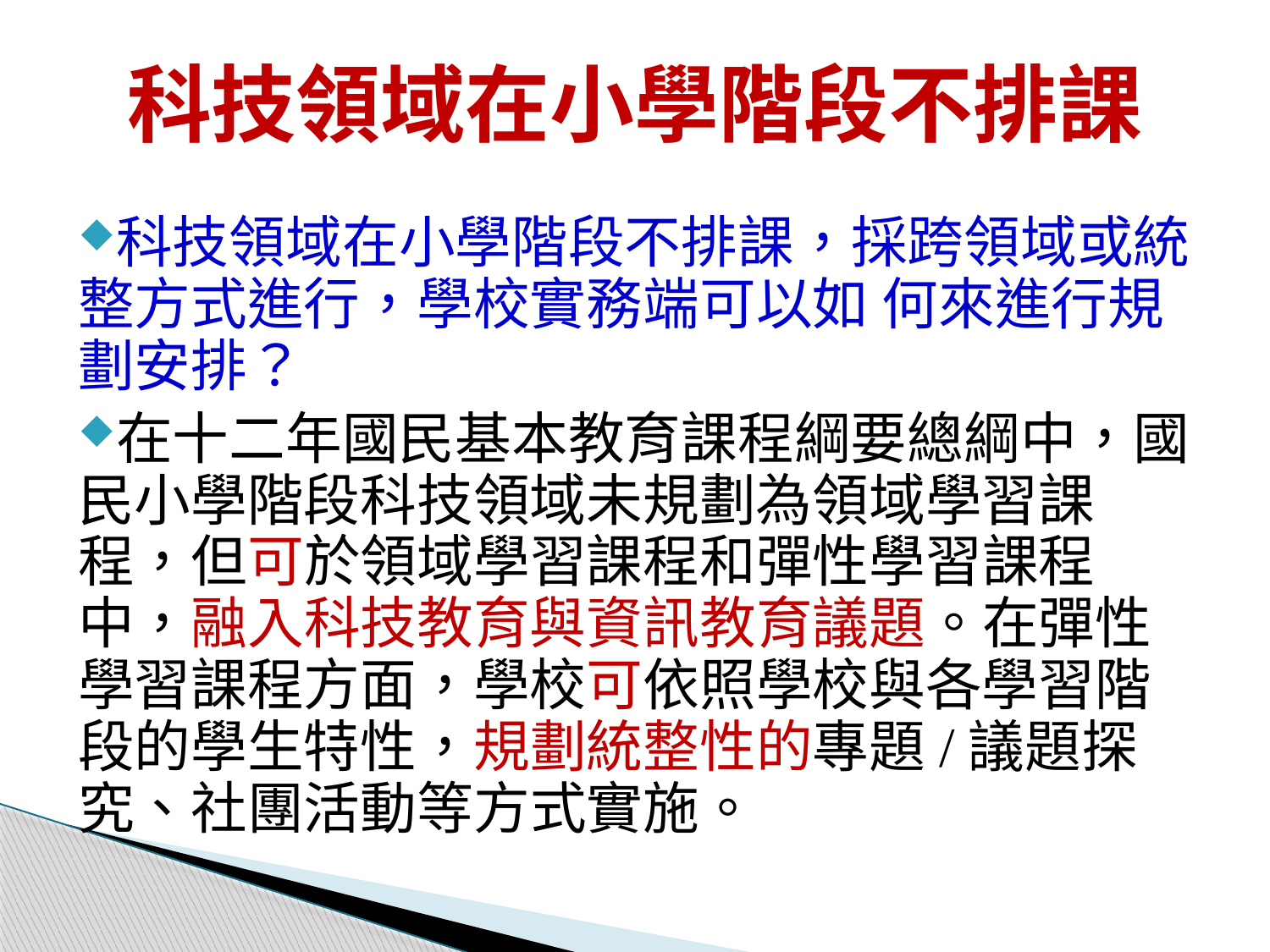

# 科技領域在小學階段不排課
科技領域在小學階段不排課，採跨領域或統整方式進行，學校實務端可以如 何來進行規劃安排？
在十二年國民基本教育課程綱要總綱中，國民小學階段科技領域未規劃為領域學習課程，但可於領域學習課程和彈性學習課程中，融入科技教育與資訊教育議題。在彈性學習課程方面，學校可依照學校與各學習階段的學生特性，規劃統整性的專題/議題探究、社團活動等方式實施。